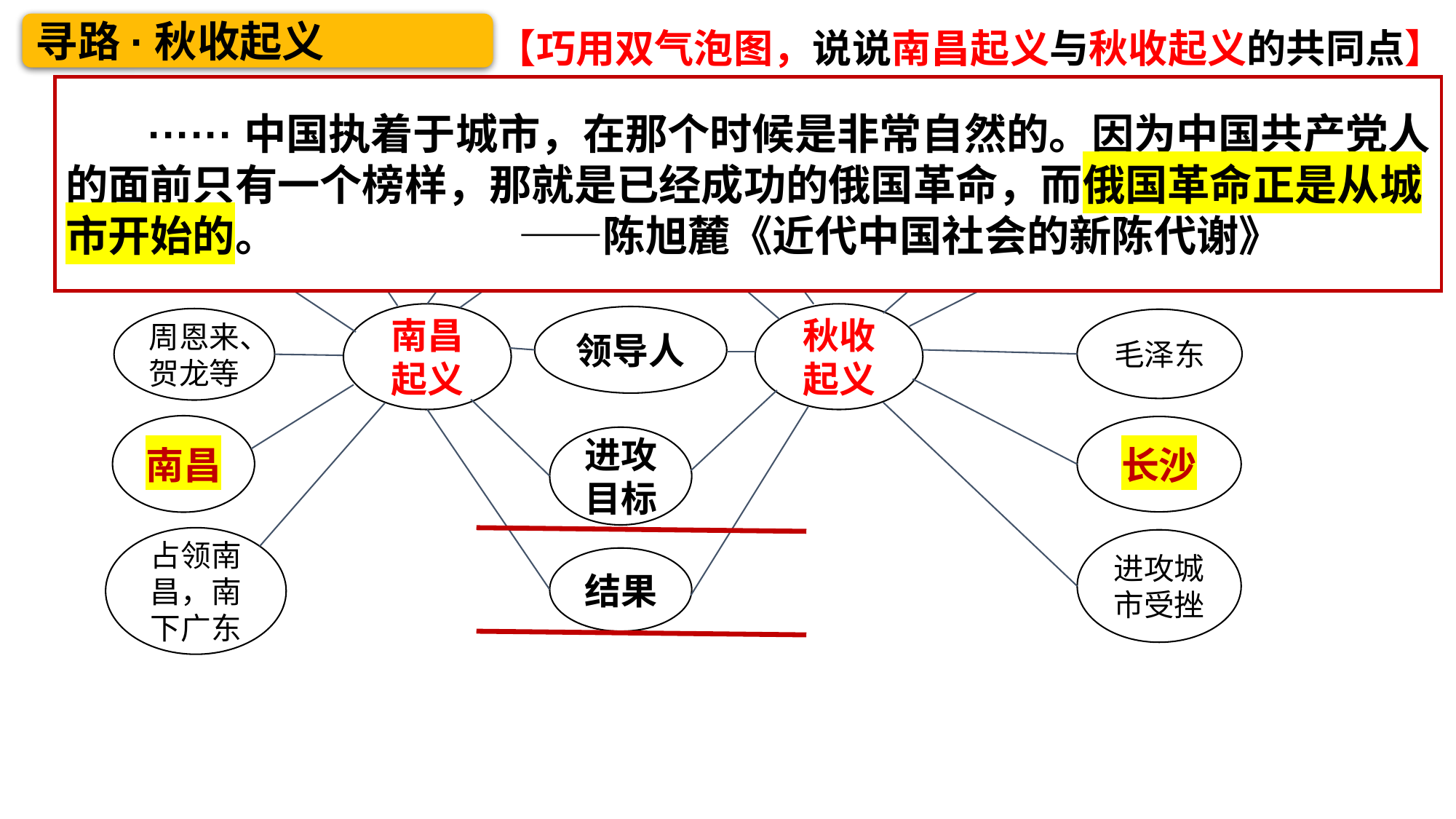

寻路·秋收起义
【巧用双气泡图，说说南昌起义与秋收起义的共同点】
       ······中国执着于城市，在那个时候是非常自然的。因为中国共产党人的面前只有一个榜样，那就是已经成功的俄国革命，而俄国革命正是从城市开始的。                         ——陈旭麓《近代中国社会的新陈代谢》
1927.8
时间
1927.9
湘赣边界
南昌
地点
南昌起义
秋收起义
领导人
周恩来、贺龙等
毛泽东
南昌
长沙
进攻目标
占领南昌，南下广东
进攻城市受挫
结果